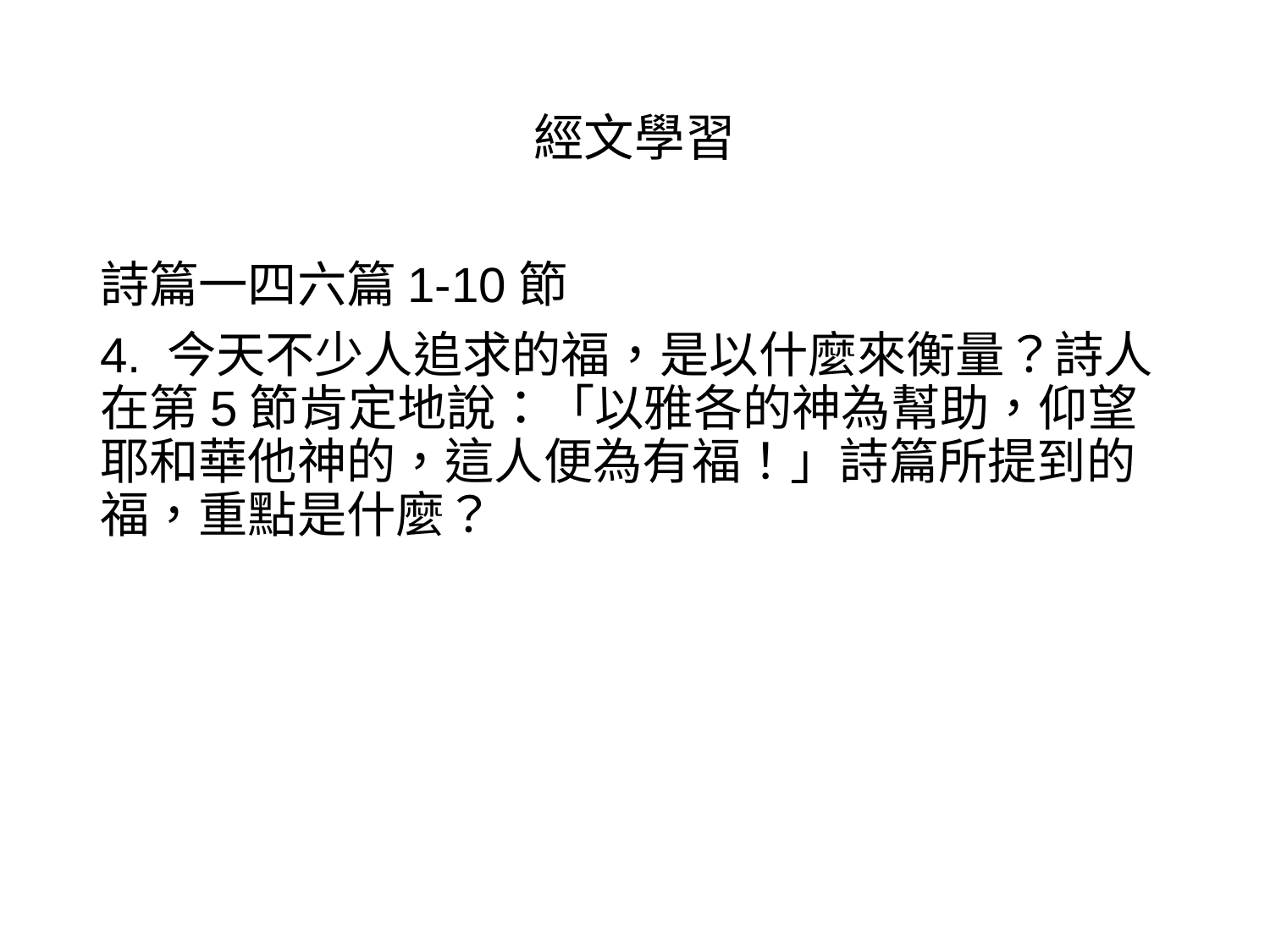

# 經文學習
詩篇一四六篇1-10節
4. 今天不少人追求的福，是以什麼來衡量？詩人在第5節肯定地說：「以雅各的神為幫助，仰望耶和華他神的，這人便為有福！」詩篇所提到的福，重點是什麼？